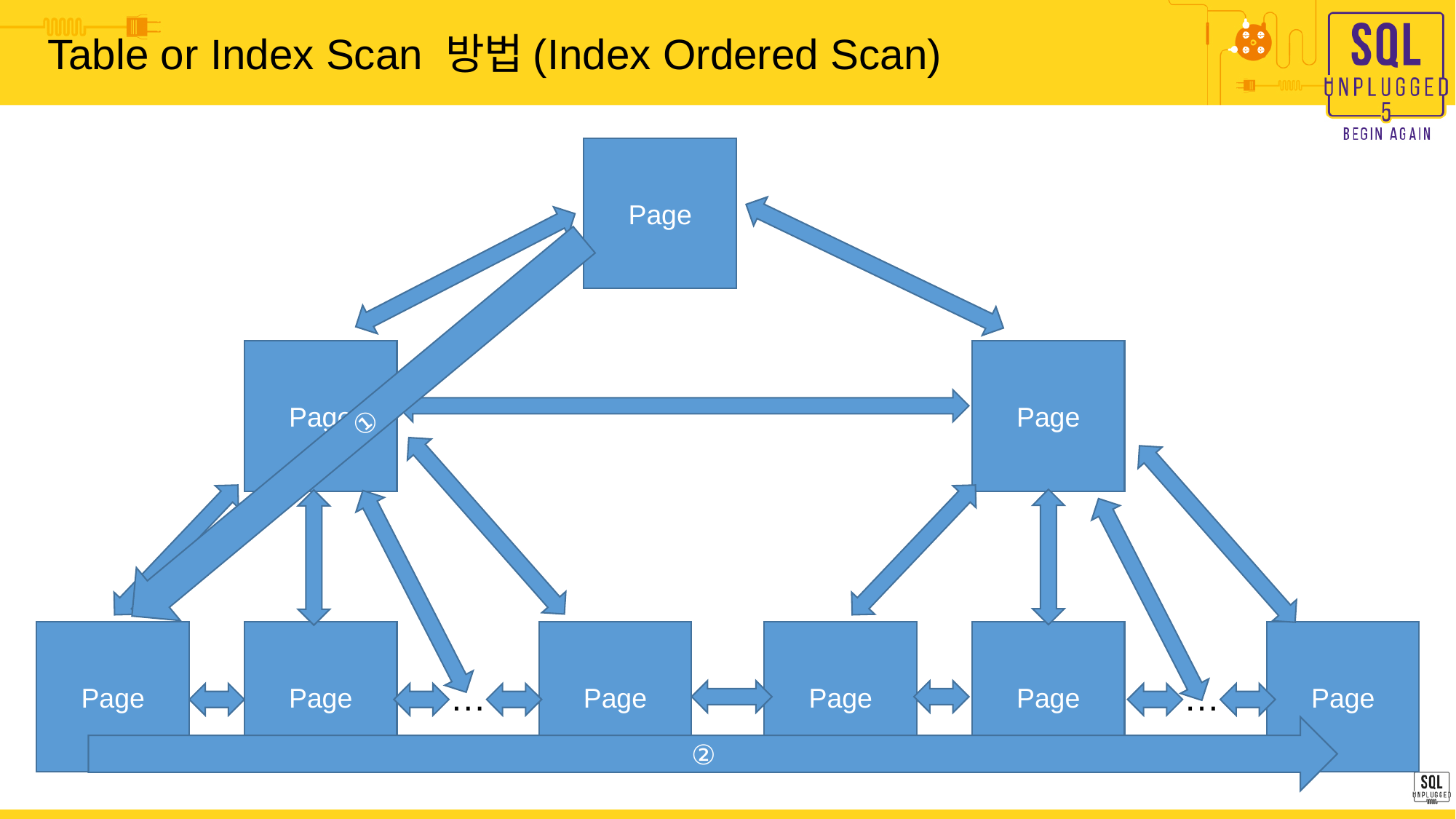

# Table or Index Scan 방법(Index Ordered Scan)
Page

Page
Page

①

Page
Page
Page
Page
Page
Page
…
…

②